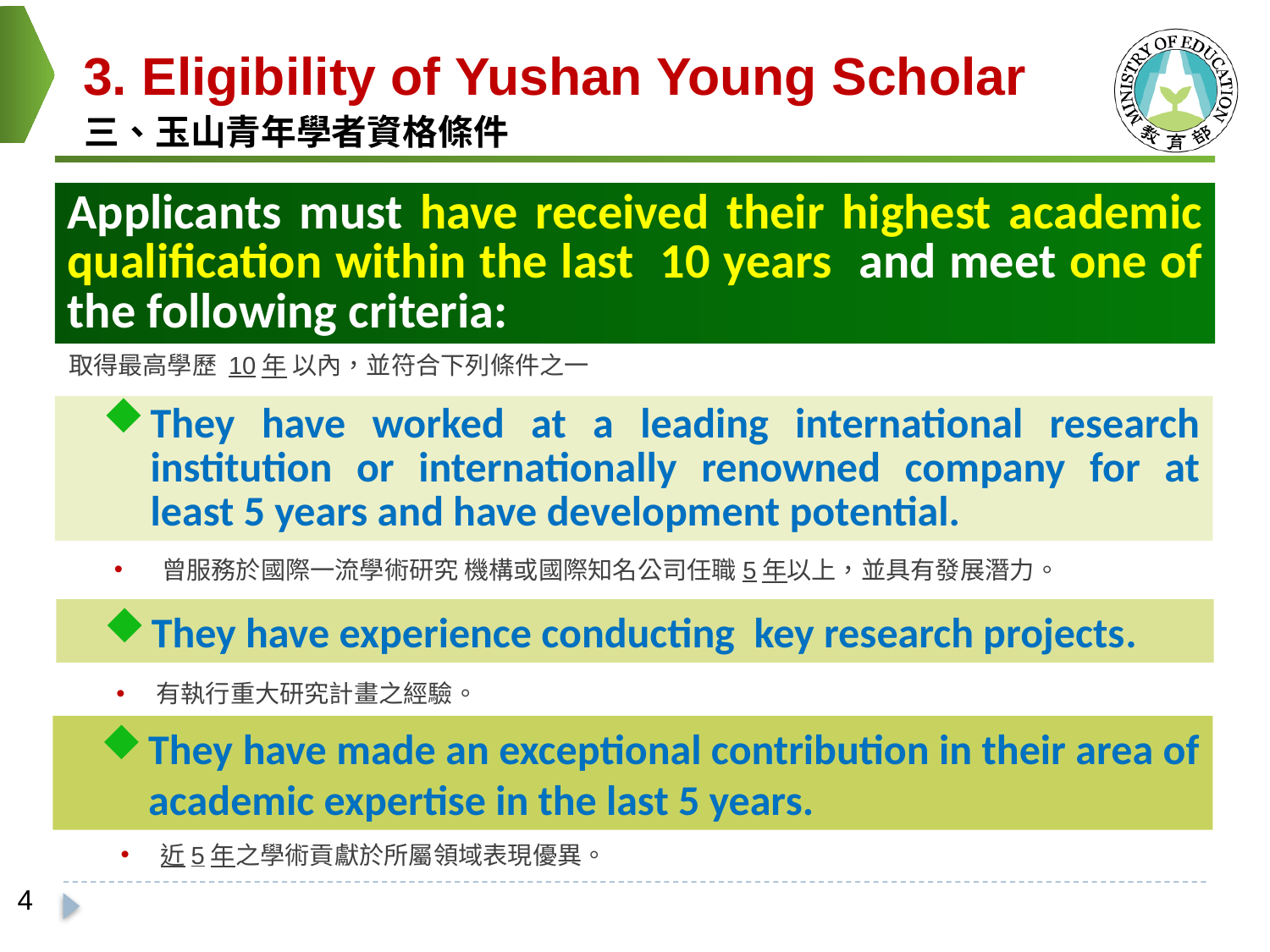

3. Eligibility of Yushan Young Scholar
三、玉山青年學者資格條件

Applicants must have received their highest academic qualification within the last  10 years  and meet one of the following criteria:
取得最高學歷 10年 以內，並符合下列條件之一
They have worked at a leading international research institution or internationally renowned company for at least 5 years and have development potential.
曾服務於國際一流學術研究 機構或國際知名公司任職5年以上，並具有發展潛力。
They have experience conducting  key research projects.
有執行重大研究計畫之經驗。
They have made an exceptional contribution in their area of academic expertise in the last 5 years.
近5年之學術貢獻於所屬領域表現優異。
4